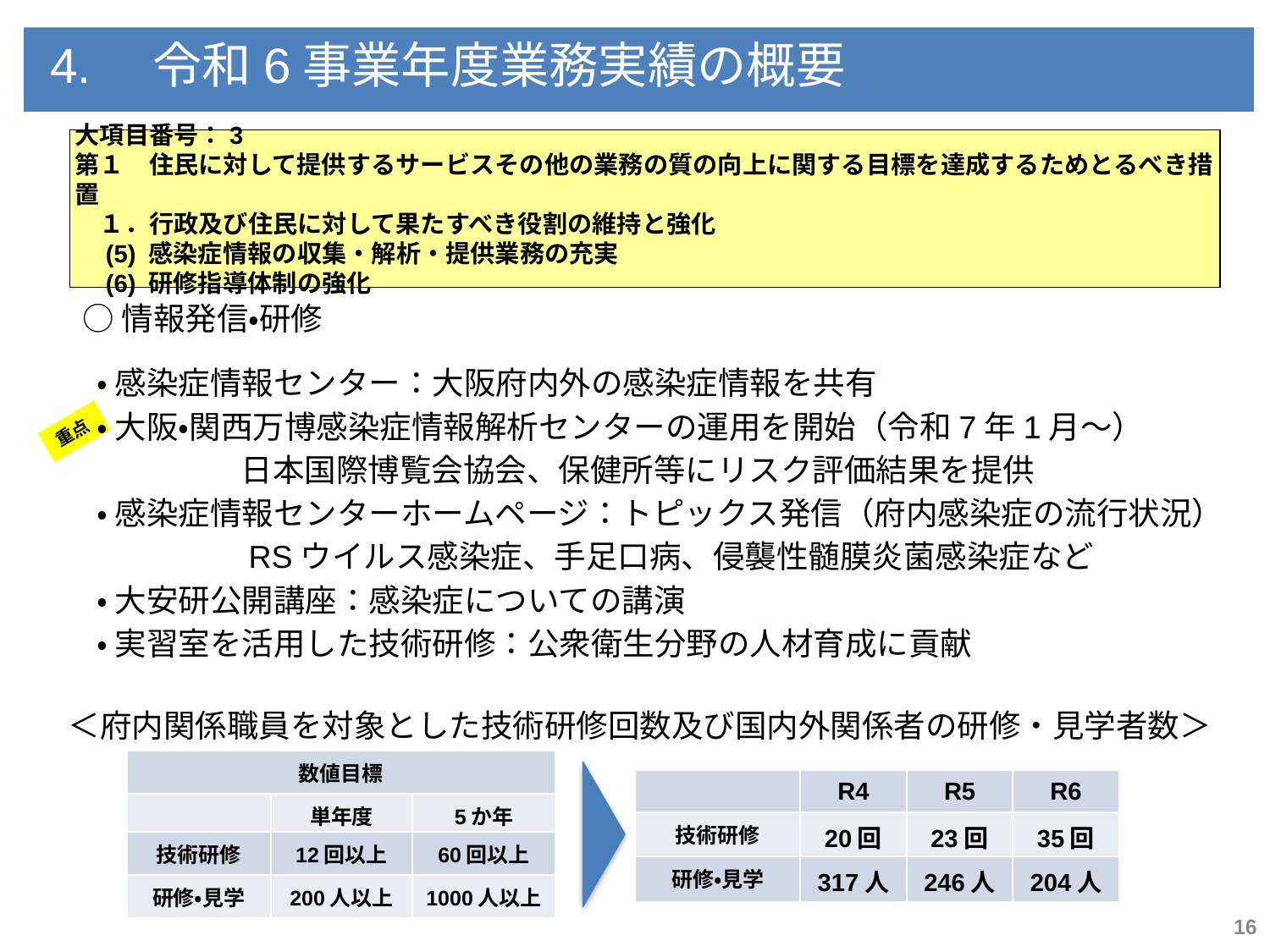

4.　令和6事業年度業務実績の概要
大項目番号：3
第１　住民に対して提供するサービスその他の業務の質の向上に関する目標を達成するためとるべき措置
　１．行政及び住民に対して果たすべき役割の維持と強化
　(5) 感染症情報の収集・解析・提供業務の充実
　(6) 研修指導体制の強化
○情報発信・研修

 ・ 感染症情報センター：大阪府内外の感染症情報を共有
 ・ 大阪・関西万博感染症情報解析センターの運用を開始（令和7年1月〜）
　　　　　日本国際博覧会協会、保健所等にリスク評価結果を提供
 ・ 感染症情報センターホームページ：トピックス発信（府内感染症の流行状況）
　　　　　RSウイルス感染症、手足口病、侵襲性髄膜炎菌感染症など
 ・ 大安研公開講座：感染症についての講演
 ・ 実習室を活用した技術研修：公衆衛生分野の人材育成に貢献

重点
＜府内関係職員を対象とした技術研修回数及び国内外関係者の研修・見学者数＞
| 数値目標 |  |  |
| --- | --- | --- |
|  | 単年度 | 5か年 |
| 技術研修 | 12回以上 | 60回以上 |
| 研修・見学 | 200人以上 | 1000人以上 |
|  | R4 | R5 | R6 |
| --- | --- | --- | --- |
| 技術研修 | 20回 | 23回 | 35回 |
| 研修・見学 | 317人 | 246人 | 204人 |

16